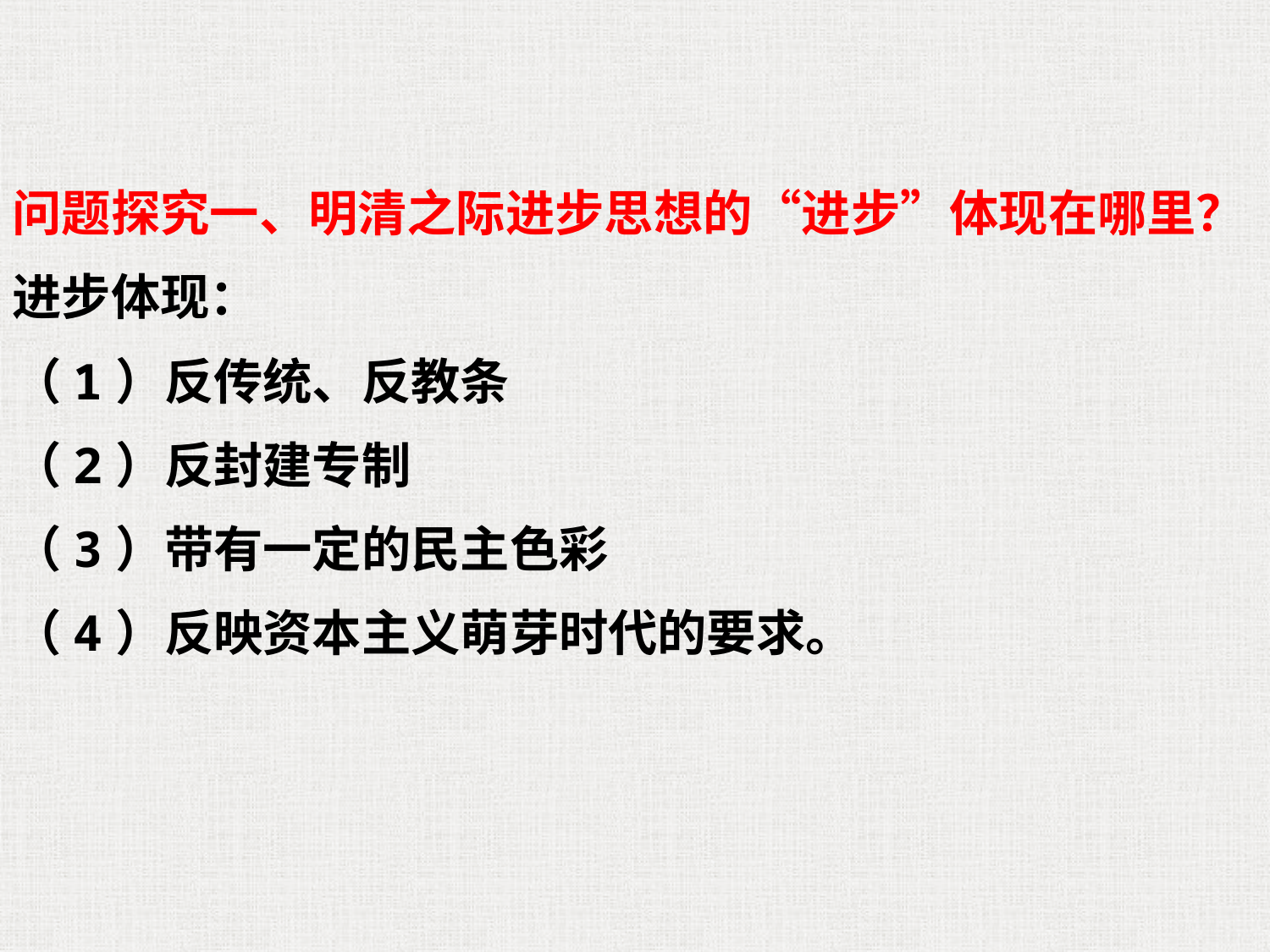

问题探究一、明清之际进步思想的“进步”体现在哪里？
进步体现：
（1）反传统、反教条
（2）反封建专制
（3）带有一定的民主色彩
（4）反映资本主义萌芽时代的要求。